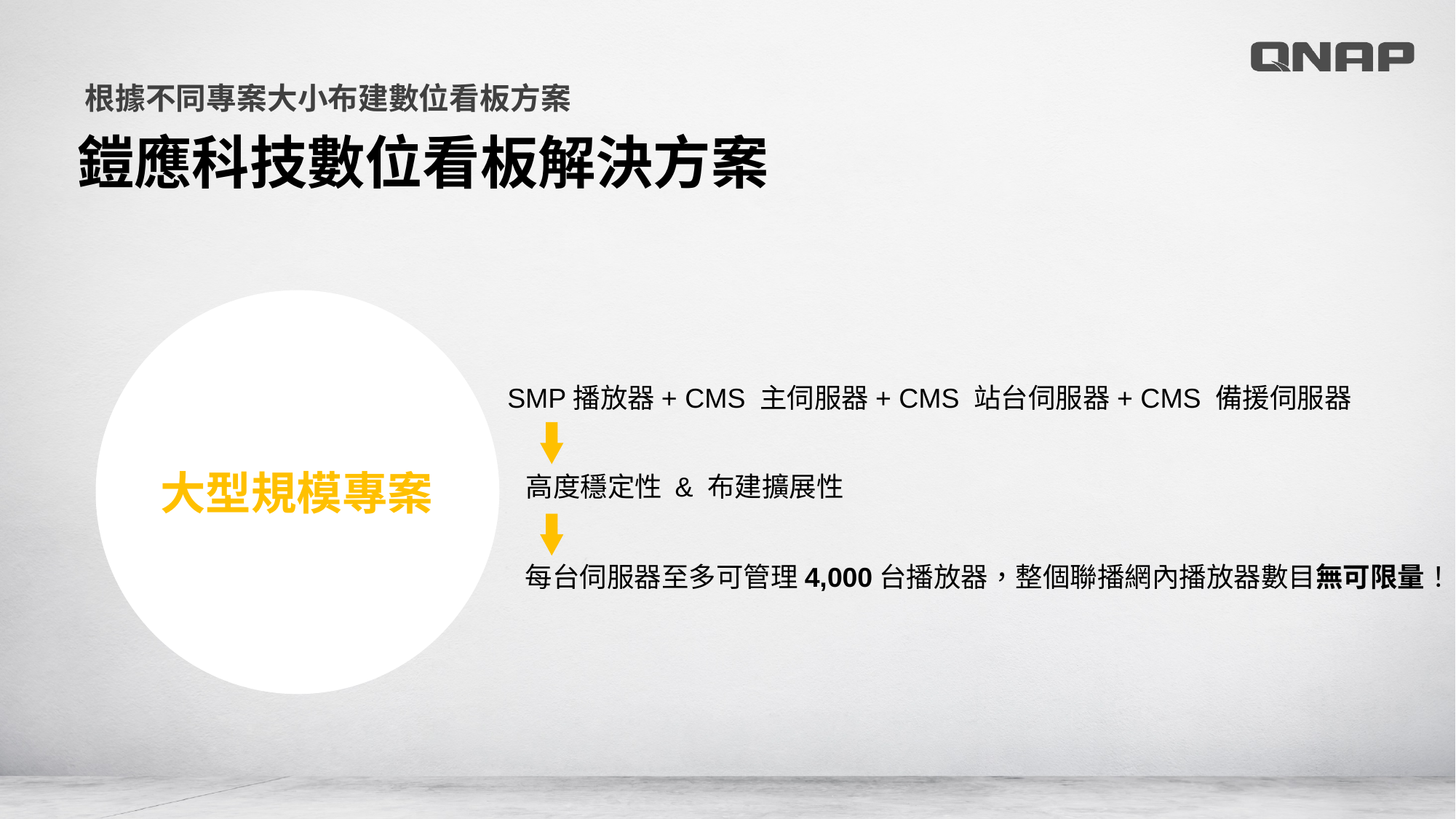

根據不同專案大小布建數位看板方案
# 鎧應科技數位看板解決方案

SMP播放器+ CMS 主伺服器+ CMS 站台伺服器+ CMS 備援伺服器

大型規模專案
高度穩定性 & 布建擴展性

每台伺服器至多可管理4,000台播放器，整個聯播網內播放器數目無可限量！